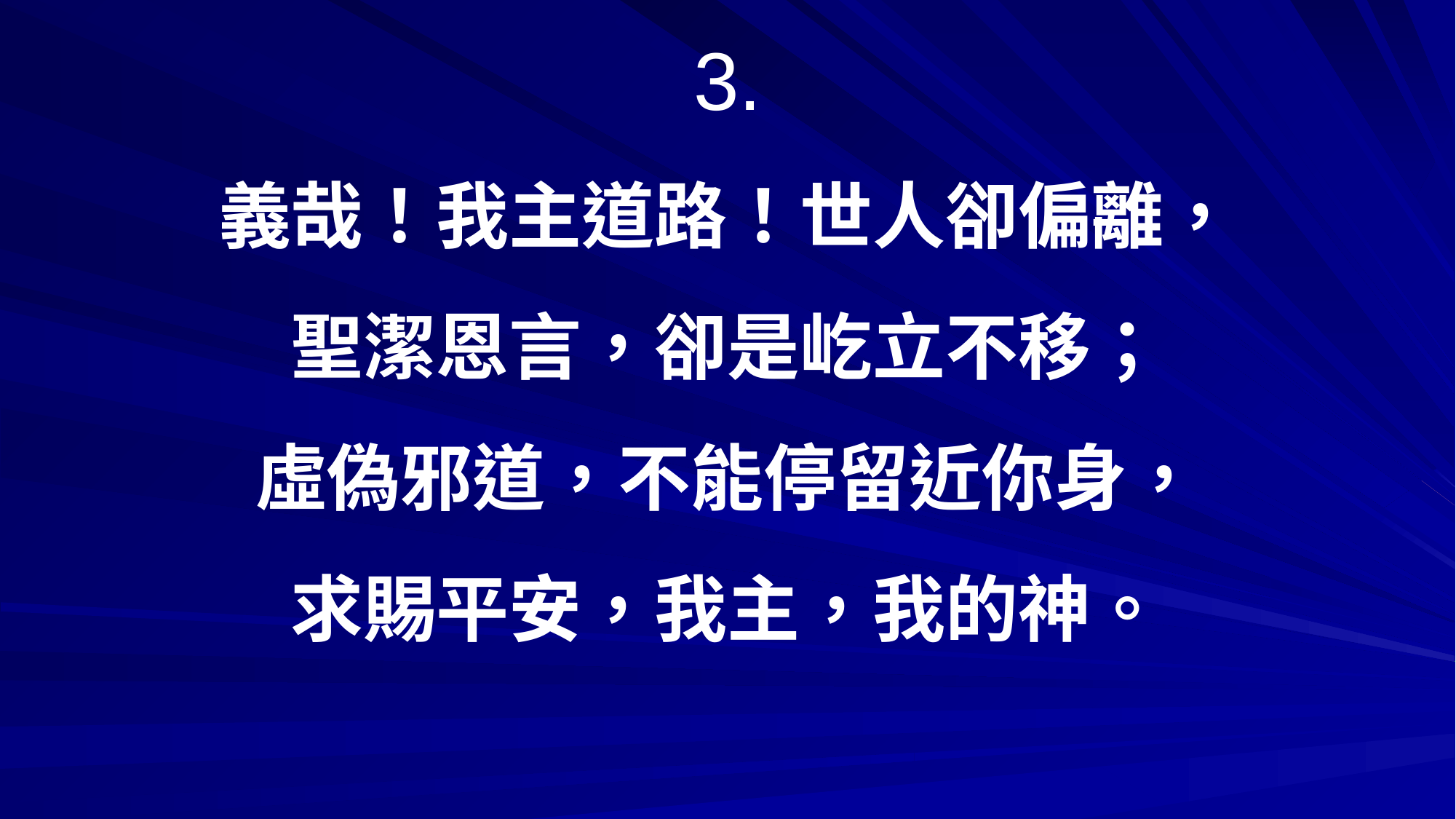

3.
義哉！我主道路！世人卻偏離，
聖潔恩言，卻是屹立不移；
虛偽邪道，不能停留近你身，
求賜平安，我主，我的神。